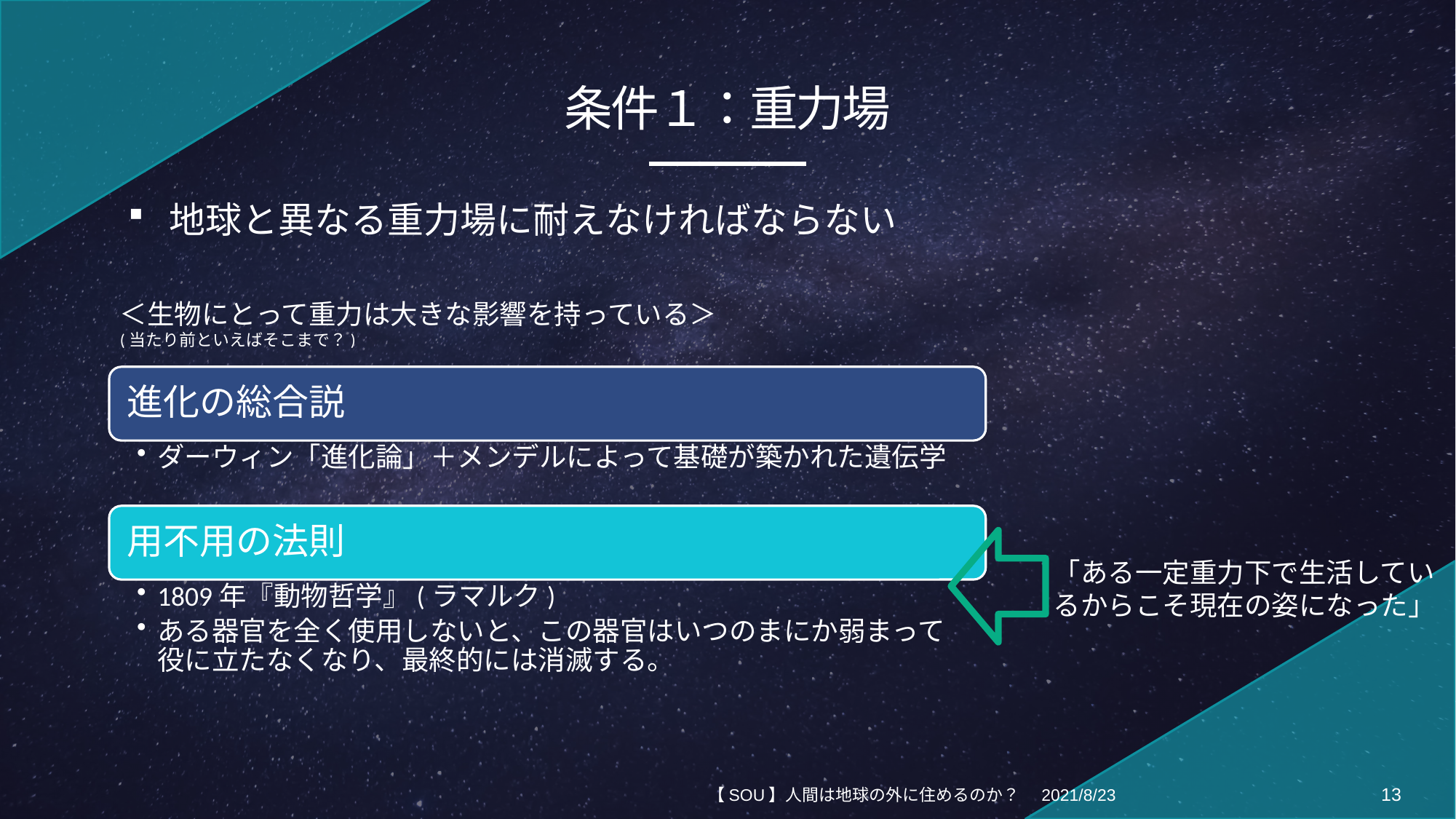

# 条件１：重力場
地球と異なる重力場に耐えなければならない
＜生物にとって重力は大きな影響を持っている＞
(当たり前といえばそこまで？)
進化の総合説
ダーウィン「進化論」＋メンデルによって基礎が築かれた遺伝学
用不用の法則
1809年『動物哲学』(ラマルク)
ある器官を全く使用しないと、この器官はいつのまにか弱まって役に立たなくなり、最終的には消滅する。

「ある一定重力下で生活しているからこそ現在の姿になった」
【SOU】人間は地球の外に住めるのか？
2021/8/23
13